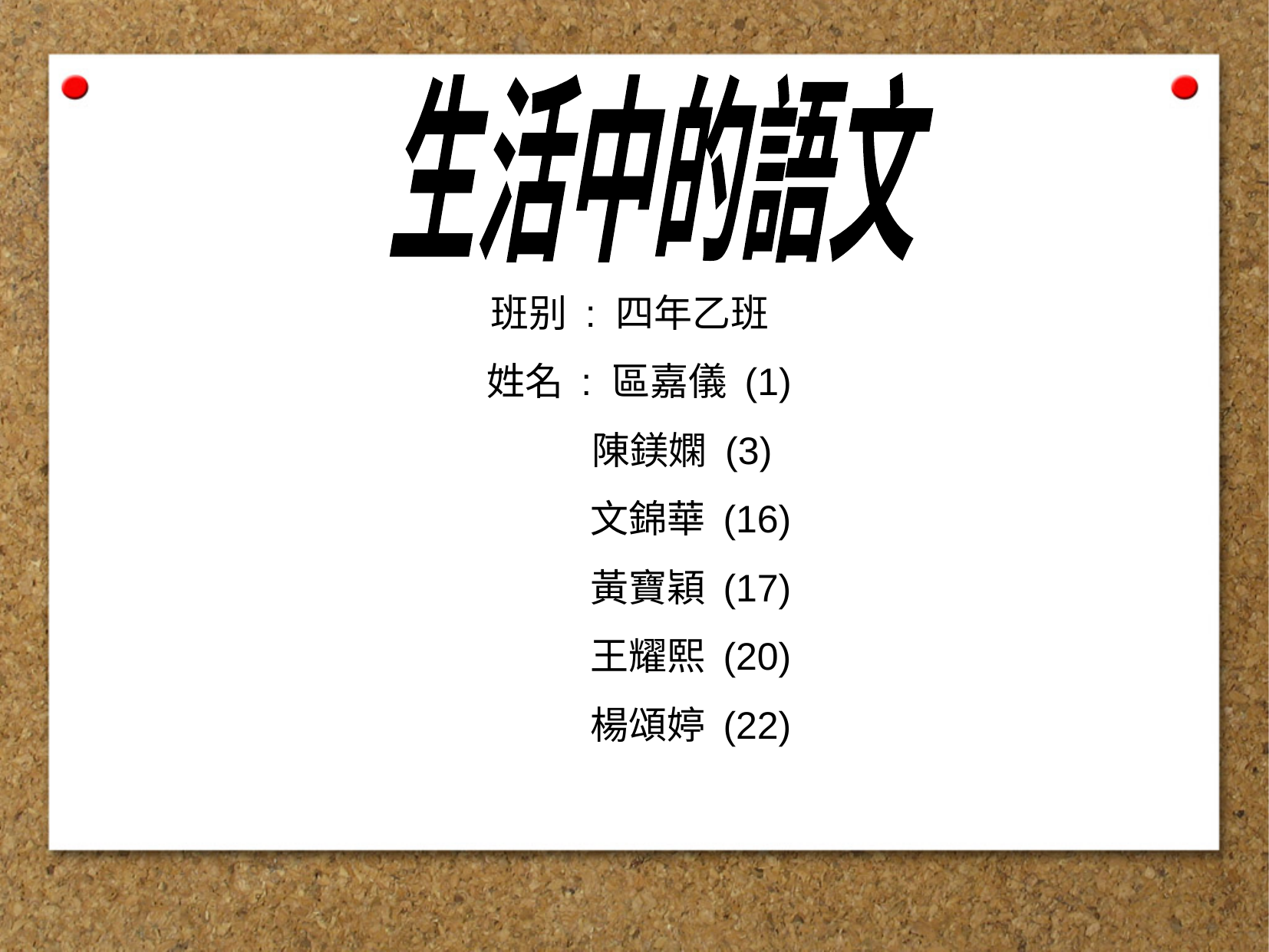

生活中的語文
班别 : 四年乙班
 姓名 : 區嘉儀 (1)
           陳鎂嫻 (3)
             文錦華 (16)
             黃寶穎 (17)
             王耀熙 (20)
             楊頌婷 (22)